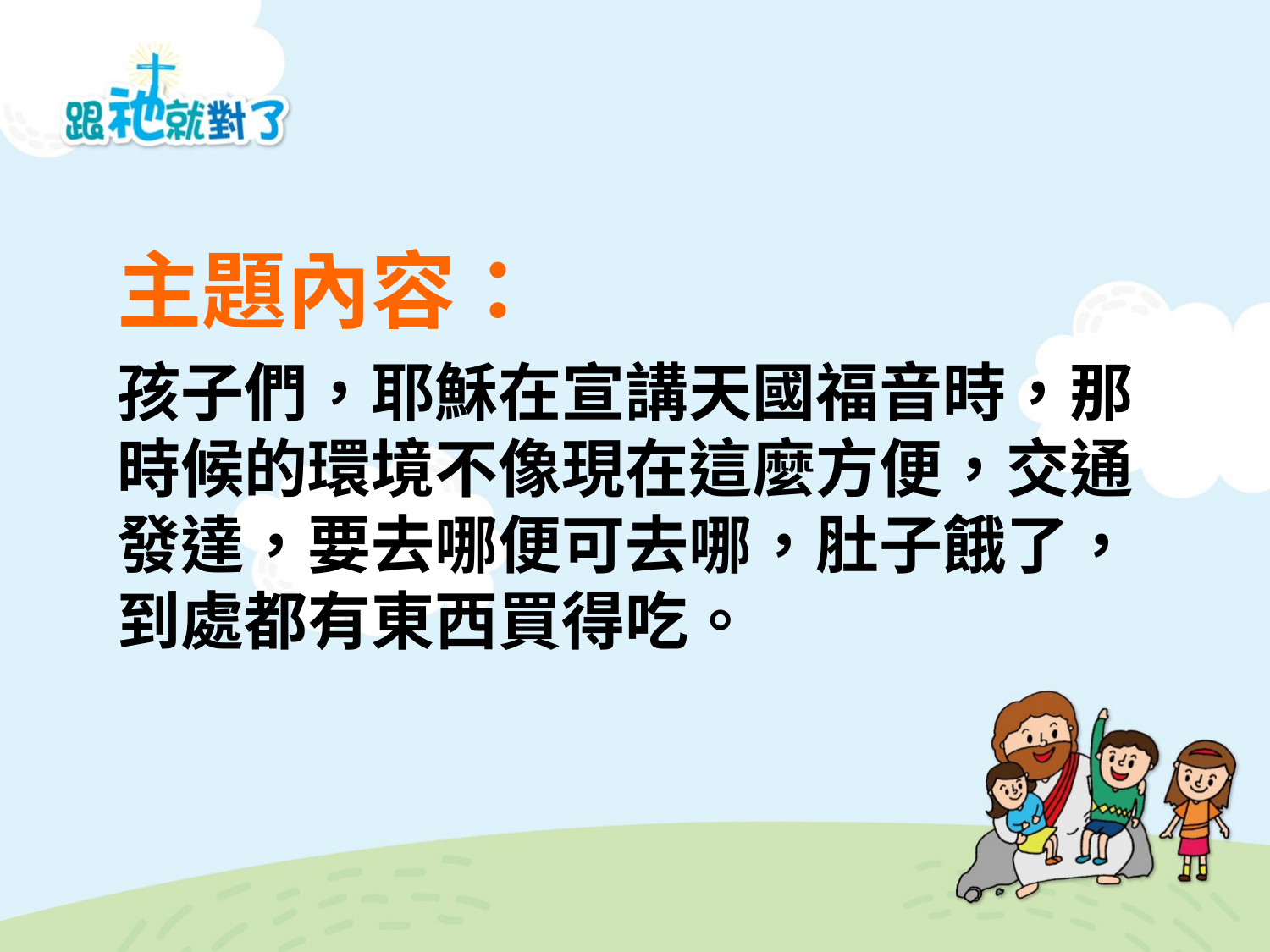

主題內容：
孩子們，耶穌在宣講天國福音時，那時候的環境不像現在這麼方便，交通發達，要去哪便可去哪，肚子餓了，到處都有東西買得吃。